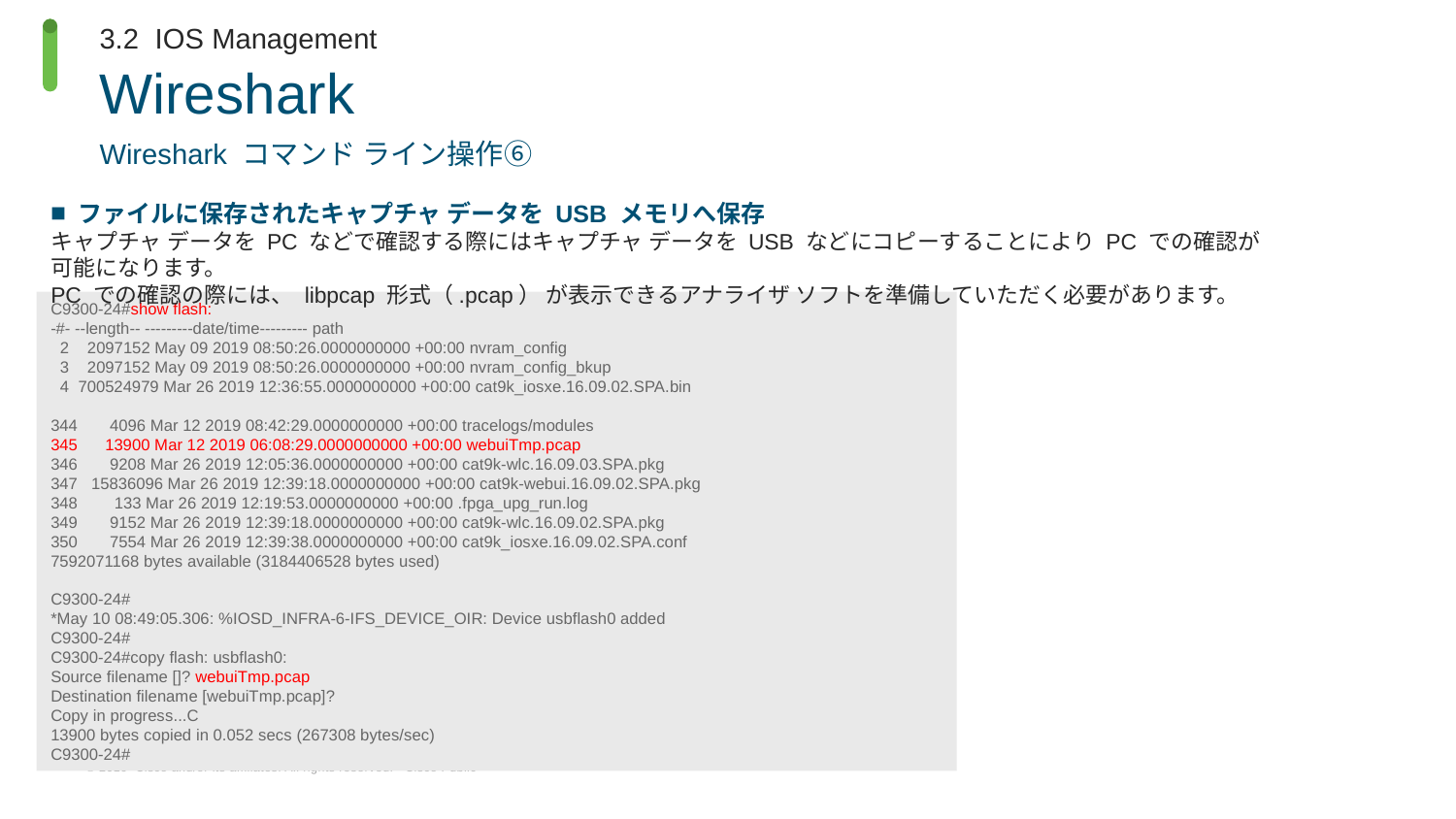

3.2  IOS Management
# Wireshark
Wireshark コマンド ライン操作⑥
ファイルに保存されたキャプチャ データを USB メモリへ保存
キャプチャ データを PC などで確認する際にはキャプチャ データを USB などにコピーすることにより PC での確認が可能になります。
PC での確認の際には、 libpcap 形式（.pcap） が表示できるアナライザ ソフトを準備していただく必要があります。
C9300-24#show flash:
-#- --length-- ---------date/time--------- path
  2    2097152 May 09 2019 08:50:26.0000000000 +00:00 nvram_config
  3    2097152 May 09 2019 08:50:26.0000000000 +00:00 nvram_config_bkup
  4  700524979 Mar 26 2019 12:36:55.0000000000 +00:00 cat9k_iosxe.16.09.02.SPA.bin

344       4096 Mar 12 2019 08:42:29.0000000000 +00:00 tracelogs/modules
345      13900 Mar 12 2019 06:08:29.0000000000 +00:00 webuiTmp.pcap
346       9208 Mar 26 2019 12:05:36.0000000000 +00:00 cat9k-wlc.16.09.03.SPA.pkg
347   15836096 Mar 26 2019 12:39:18.0000000000 +00:00 cat9k-webui.16.09.02.SPA.pkg
348        133 Mar 26 2019 12:19:53.0000000000 +00:00 .fpga_upg_run.log
349       9152 Mar 26 2019 12:39:18.0000000000 +00:00 cat9k-wlc.16.09.02.SPA.pkg
350       7554 Mar 26 2019 12:39:38.0000000000 +00:00 cat9k_iosxe.16.09.02.SPA.conf
7592071168 bytes available (3184406528 bytes used)
C9300-24#
*May 10 08:49:05.306: %IOSD_INFRA-6-IFS_DEVICE_OIR: Device usbflash0 added
C9300-24#
C9300-24#copy flash: usbflash0:
Source filename []? webuiTmp.pcap
Destination filename [webuiTmp.pcap]?
Copy in progress...C
13900 bytes copied in 0.052 secs (267308 bytes/sec)
C9300-24#